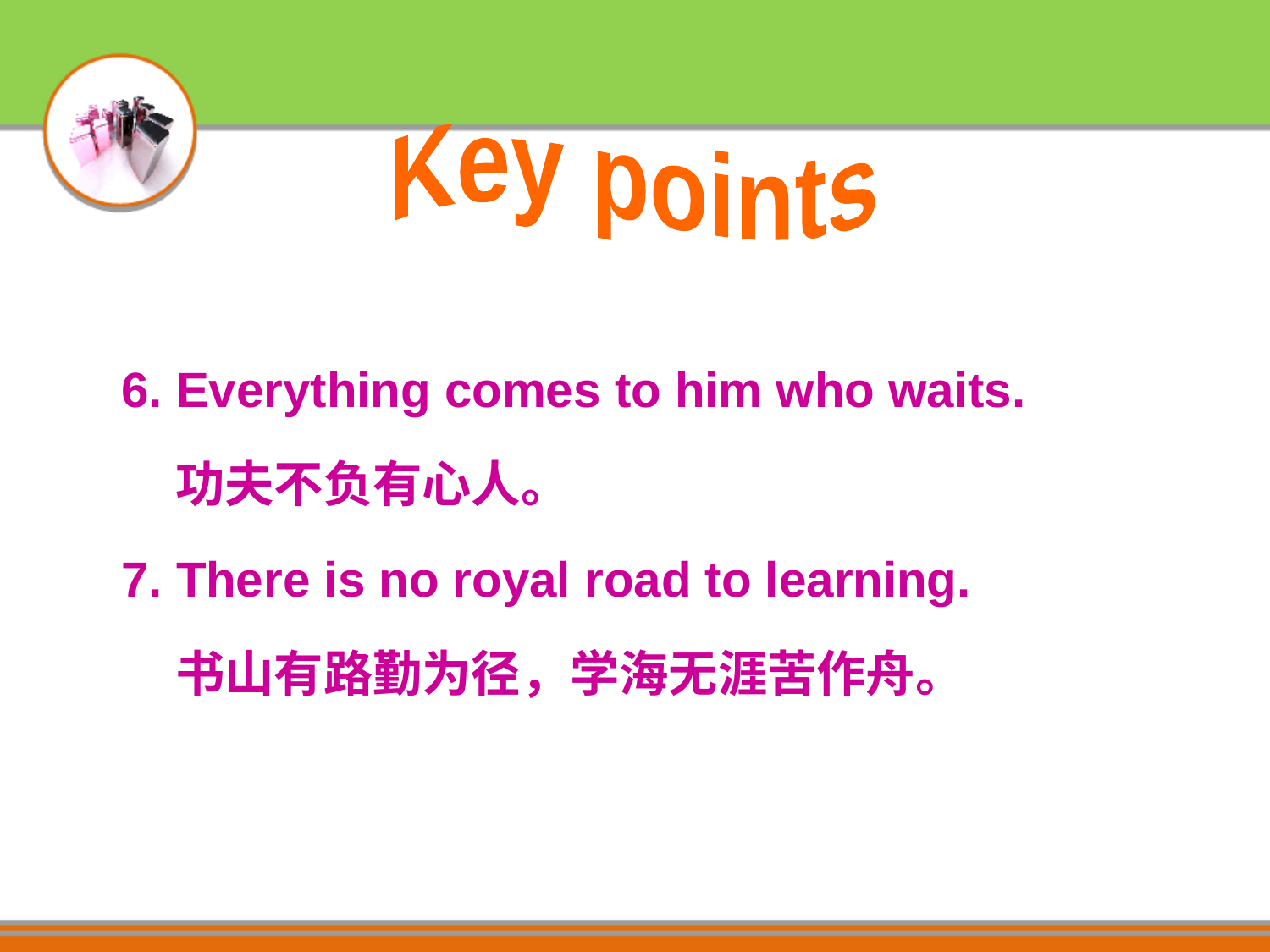

Key points
 6. Everything comes to him who waits.
     功夫不负有心人。
 7. There is no royal road to learning.
     书山有路勤为径，学海无涯苦作舟。